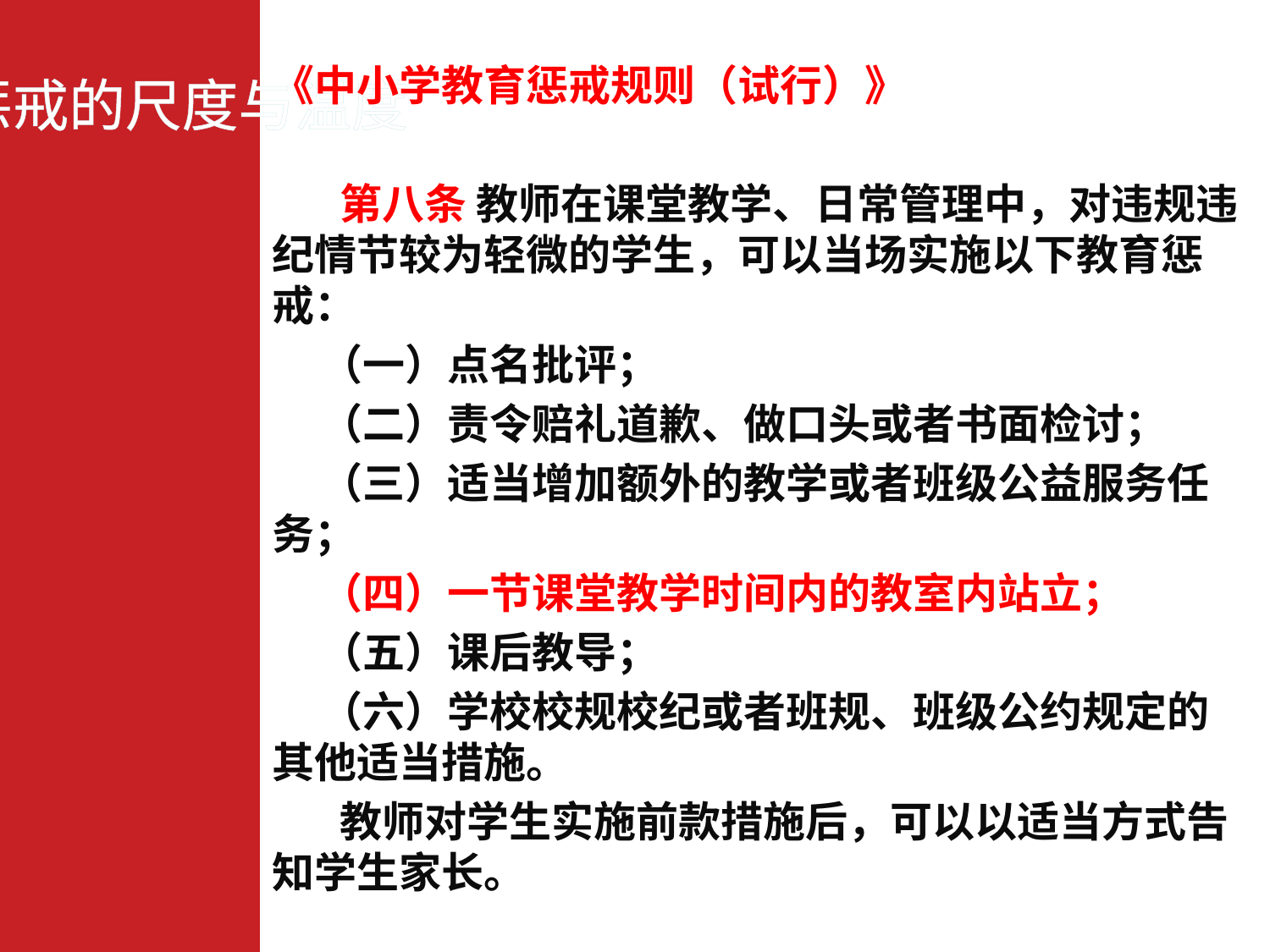

《中小学教育惩戒规则（试行）》

      第八条 教师在课堂教学、日常管理中，对违规违纪情节较为轻微的学生，可以当场实施以下教育惩戒：
    （一）点名批评；
    （二）责令赔礼道歉、做口头或者书面检讨；
    （三）适当增加额外的教学或者班级公益服务任务；
    （四）一节课堂教学时间内的教室内站立；
    （五）课后教导；
    （六）学校校规校纪或者班规、班级公约规定的其他适当措施。
      教师对学生实施前款措施后，可以以适当方式告知学生家长。

教育惩戒的尺度与温度